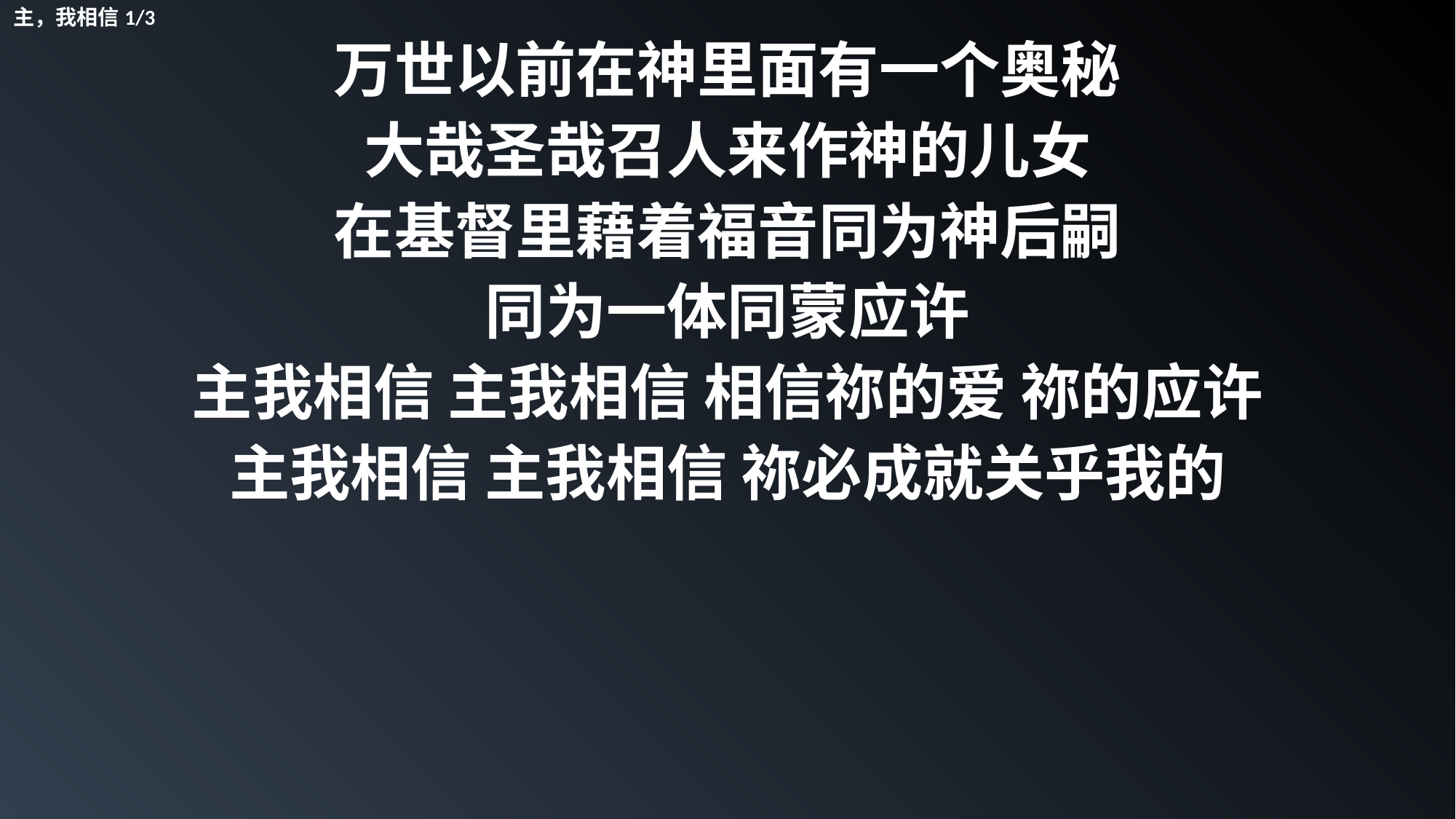

主，我相信1/3
万世以前在神里面有一个奥秘
大哉圣哉召人来作神的儿女
在基督里藉着福音同为神后嗣
同为一体同蒙应许
主我相信 主我相信 相信祢的爱 祢的应许
主我相信 主我相信 祢必成就关乎我的